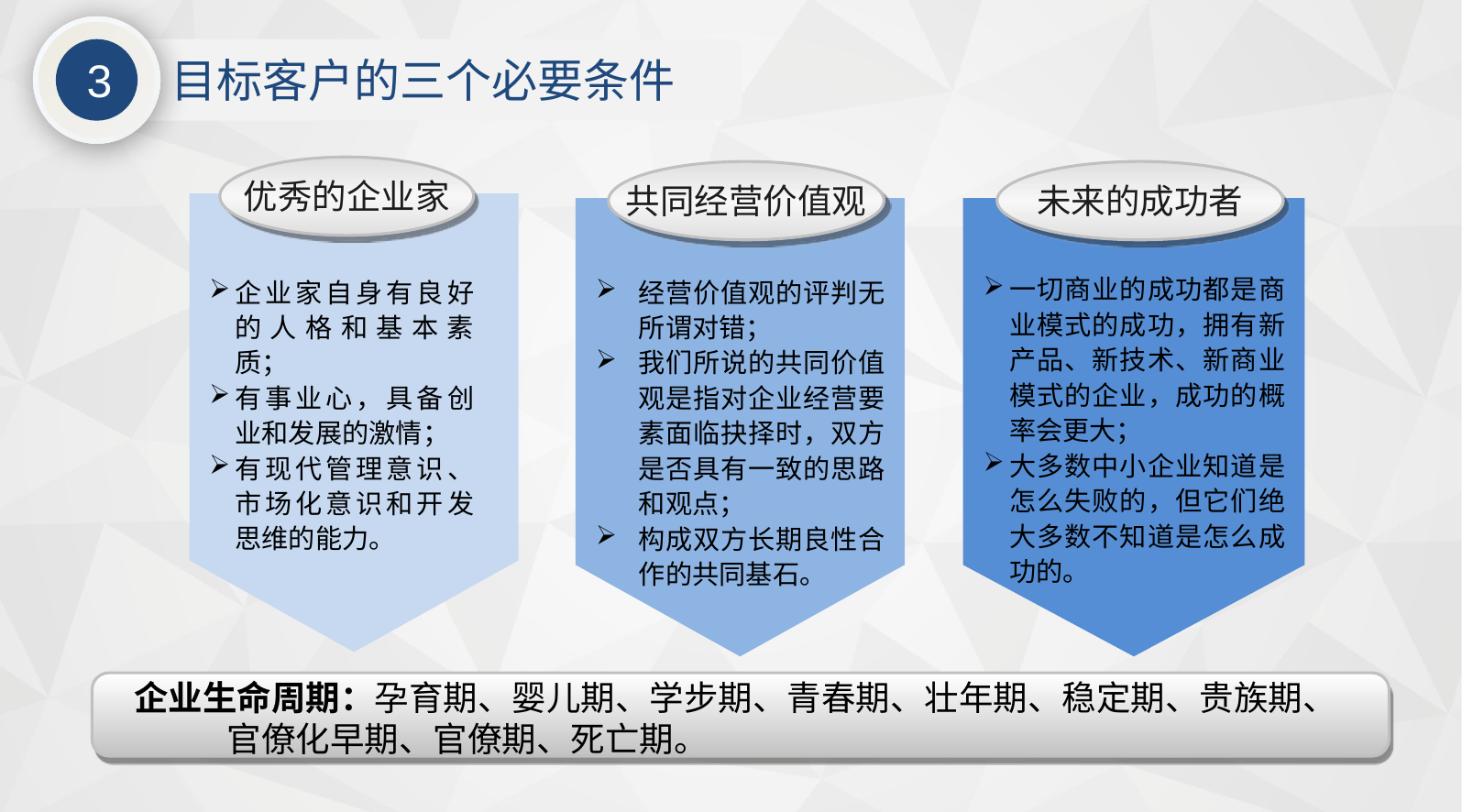

3

目标客户的三个必要条件

优秀的企业家

企业家自身有良好的人格和基本素质；
有事业心，具备创业和发展的激情；
有现代管理意识、市场化意识和开发思维的能力。

共同经营价值观

经营价值观的评判无所谓对错；
我们所说的共同价值观是指对企业经营要素面临抉择时，双方是否具有一致的思路和观点；
构成双方长期良性合作的共同基石。

未来的成功者

一切商业的成功都是商业模式的成功，拥有新产品、新技术、新商业模式的企业，成功的概率会更大；
大多数中小企业知道是怎么失败的，但它们绝大多数不知道是怎么成功的。

企业生命周期：孕育期、婴儿期、学步期、青春期、壮年期、稳定期、贵族期、               官僚化早期、官僚期、死亡期。